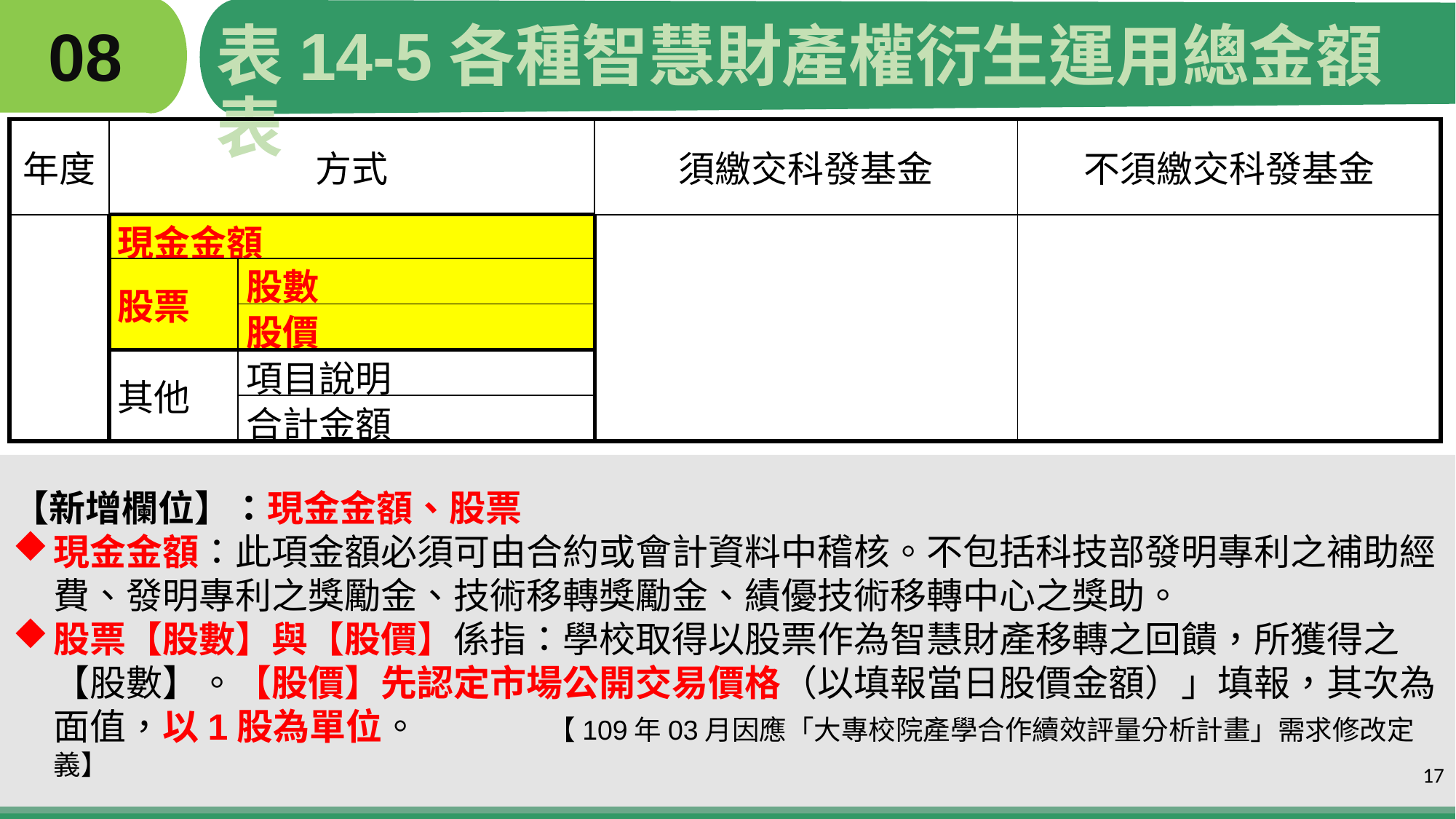

表14-5各種智慧財產權衍生運用總金額表
# 08
| 年度 | 方式 |  | 須繳交科發基金 | 不須繳交科發基金 |
| --- | --- | --- | --- | --- |
|  | 現金金額 |  |  |  |
|  | 股票 | 股數 |  |  |
|  |  | 股價 |  |  |
|  | 其他 | 項目說明 |  |  |
|  |  | 合計金額 |  |  |
【新增欄位】：現金金額、股票
現金金額：此項金額必須可由合約或會計資料中稽核。不包括科技部發明專利之補助經費、發明專利之獎勵金、技術移轉獎勵金、績優技術移轉中心之獎助。
股票【股數】與【股價】係指：學校取得以股票作為智慧財產移轉之回饋，所獲得之【股數】。【股價】先認定市場公開交易價格（以填報當日股價金額）」填報，其次為面值，以1股為單位。                     【109年03月因應「大專校院產學合作續效評量分析計畫」需求修改定義】

17